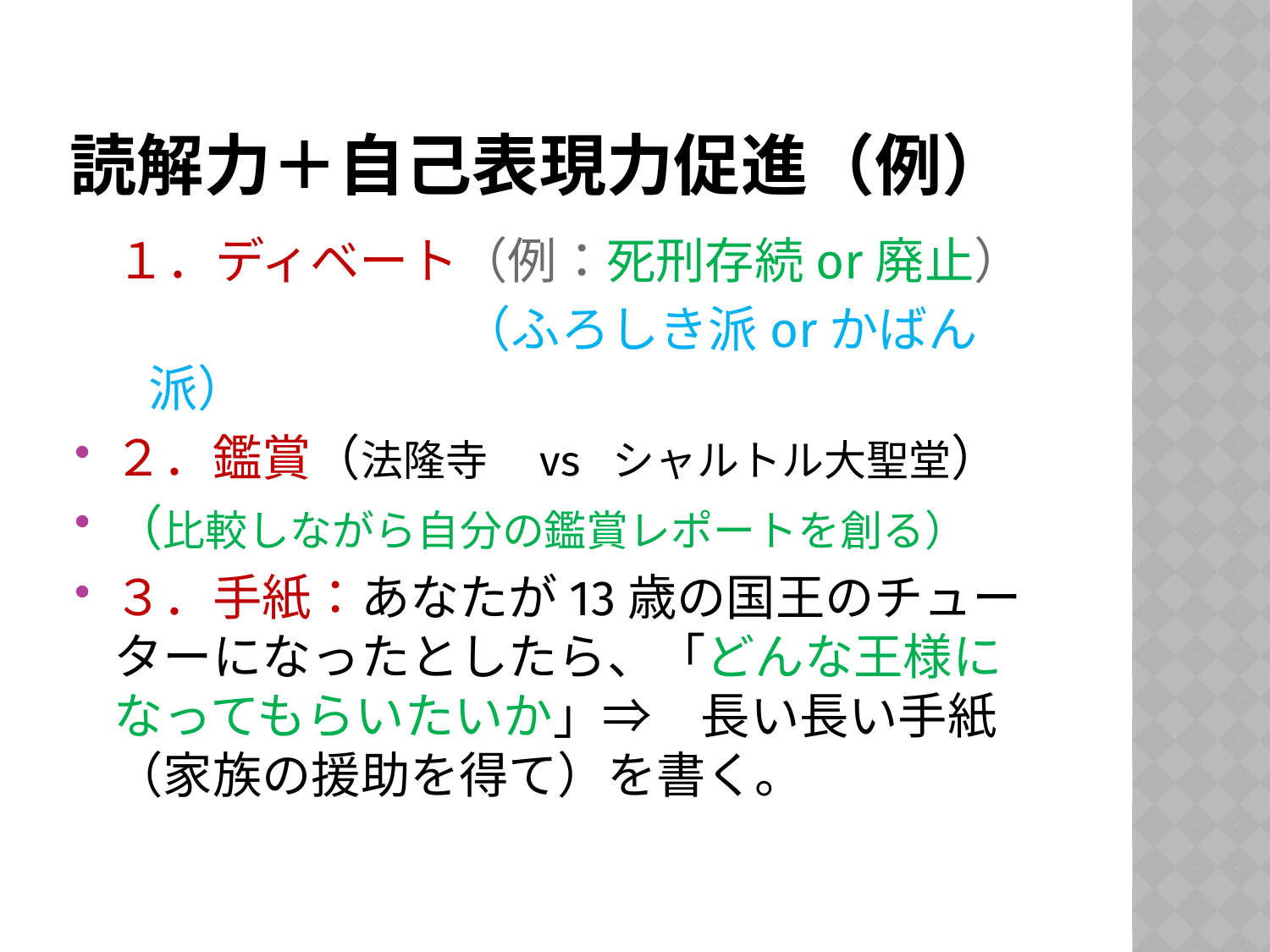

# 読解力＋自己表現力促進（例）
１．ディベート（例：死刑存続or廃止）
　　　　　　　（ふろしき派orかばん派）
２．鑑賞（法隆寺　vs  シャルトル大聖堂）
（比較しながら自分の鑑賞レポートを創る）
３．手紙：あなたが13歳の国王のチューターになったとしたら、「どんな王様になってもらいたいか」⇒　長い長い手紙（家族の援助を得て）を書く。